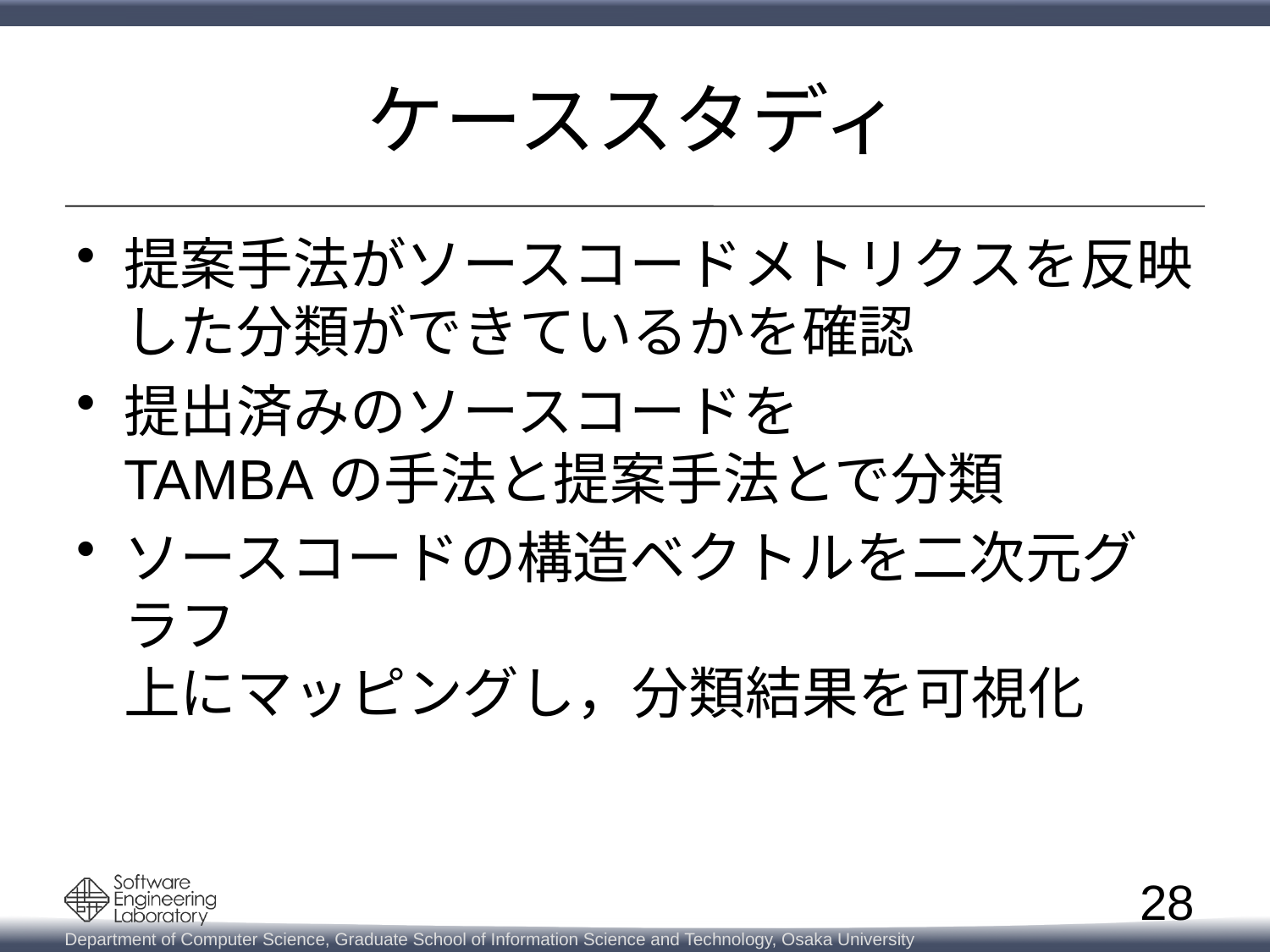

# ケーススタディ
提案手法がソースコードメトリクスを反映した分類ができているかを確認
提出済みのソースコードを
TAMBAの手法と提案手法とで分類
ソースコードの構造ベクトルを二次元グラフ
上にマッピングし，分類結果を可視化
28